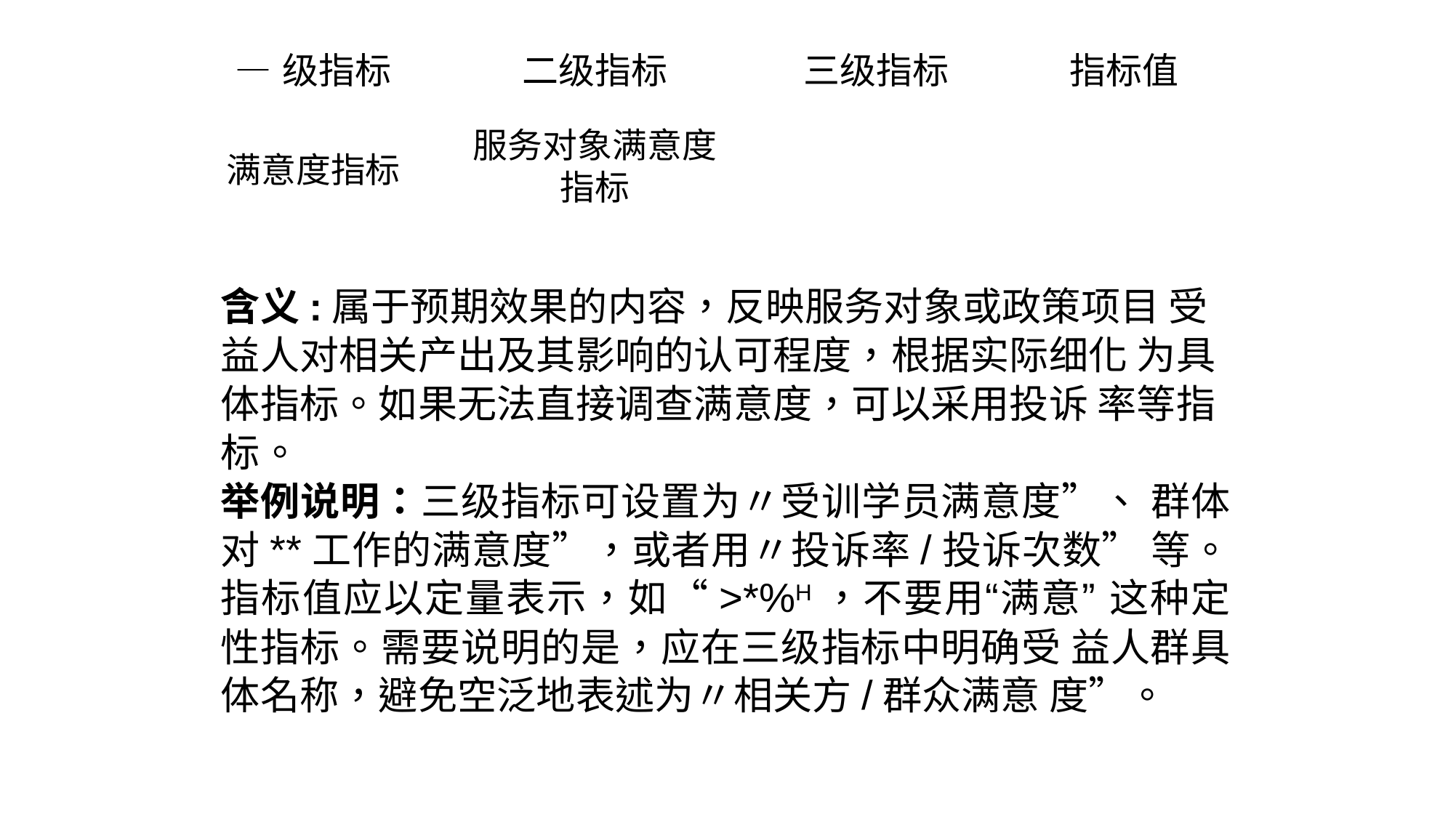

| —级指标 | 二级指标 | 三级指标 | 指标值 |
| --- | --- | --- | --- |
| 满意度指标 | 服务对象满意度 指标 |  |  |
|  |  |  |  |
|  |  |  |  |
含义:属于预期效果的内容，反映服务对象或政策项目 受益人对相关产出及其影响的认可程度，根据实际细化 为具体指标。如果无法直接调查满意度，可以采用投诉 率等指标。
举例说明：三级指标可设置为〃受训学员满意度”、 群体对**工作的满意度”，或者用〃投诉率/投诉次数” 等。指标值应以定量表示，如“>*%H，不要用“满意” 这种定性指标。需要说明的是，应在三级指标中明确受 益人群具体名称，避免空泛地表述为〃相关方/群众满意 度”。